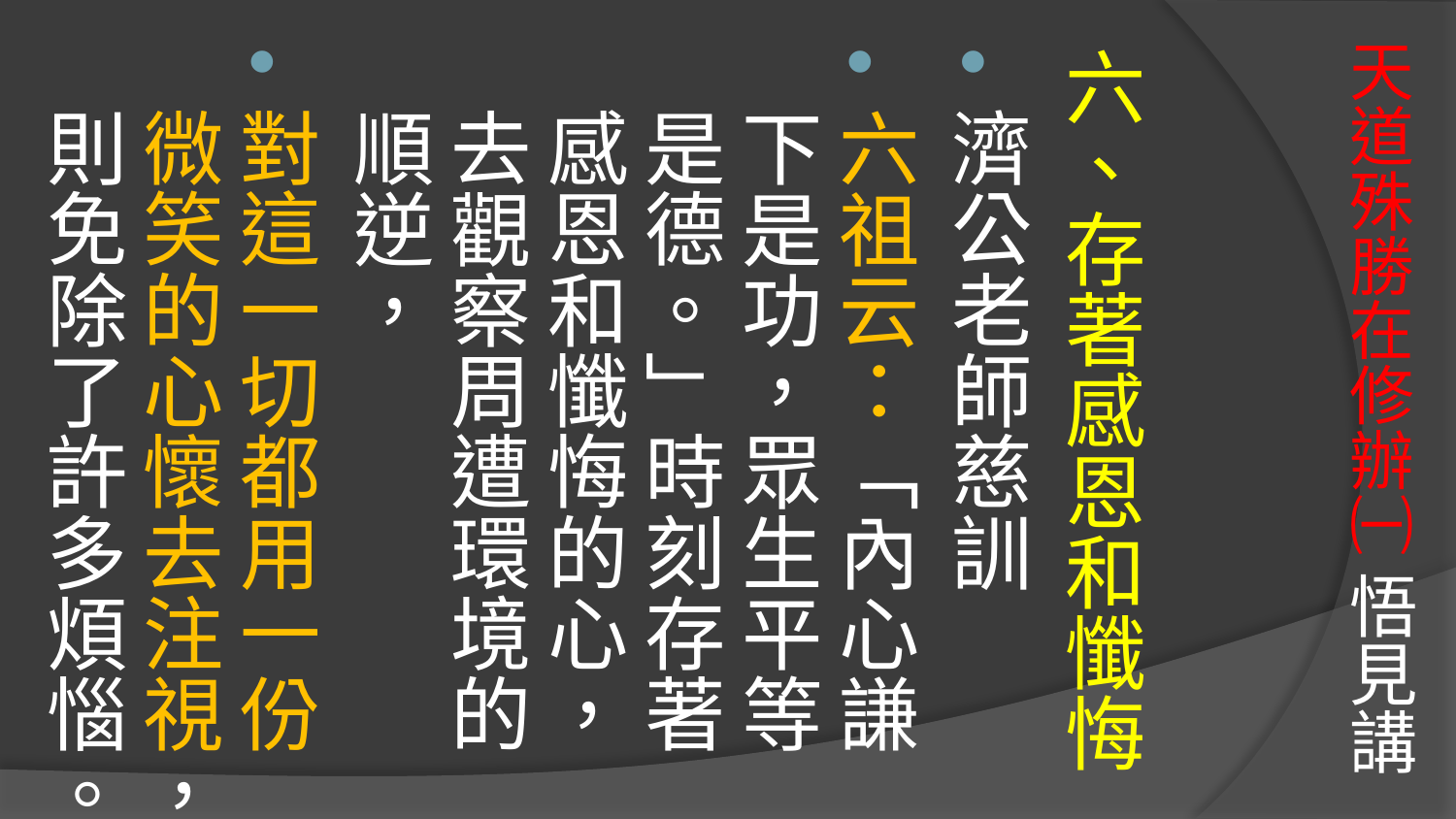

# 天道殊勝在修辦㈠ 悟見講
六、存著感恩和懺悔
濟公老師慈訓
六祖云：「內心謙下是功，眾生平等是德。」時刻存著感恩和懺悔的心， 去觀察周遭環境的順逆，
對這一切都用一份微笑的心懷去注視，則免除了許多煩惱。